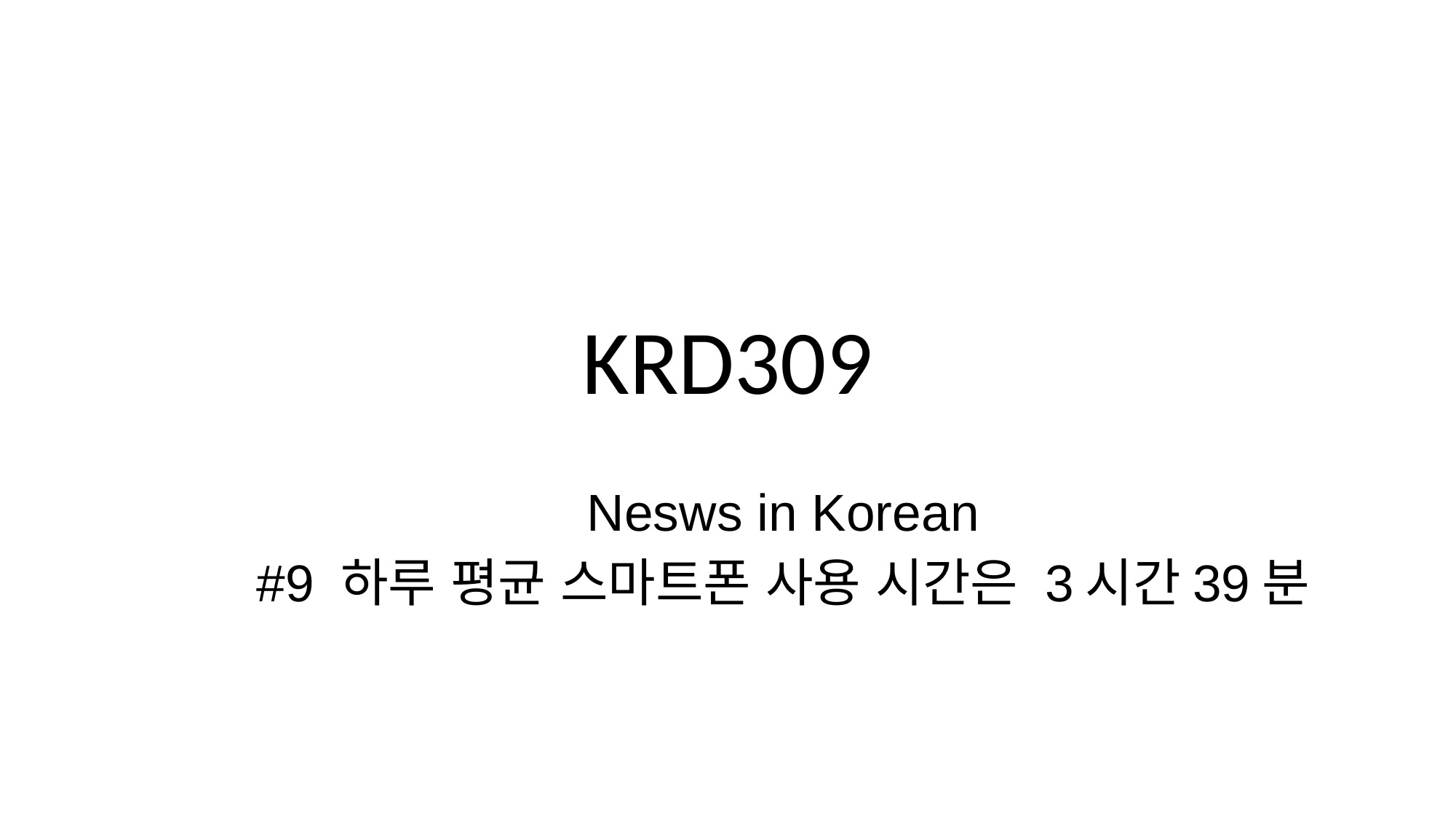

# KRD309
Nesws in Korean
#9 하루 평균 스마트폰 사용 시간은 3시간39분